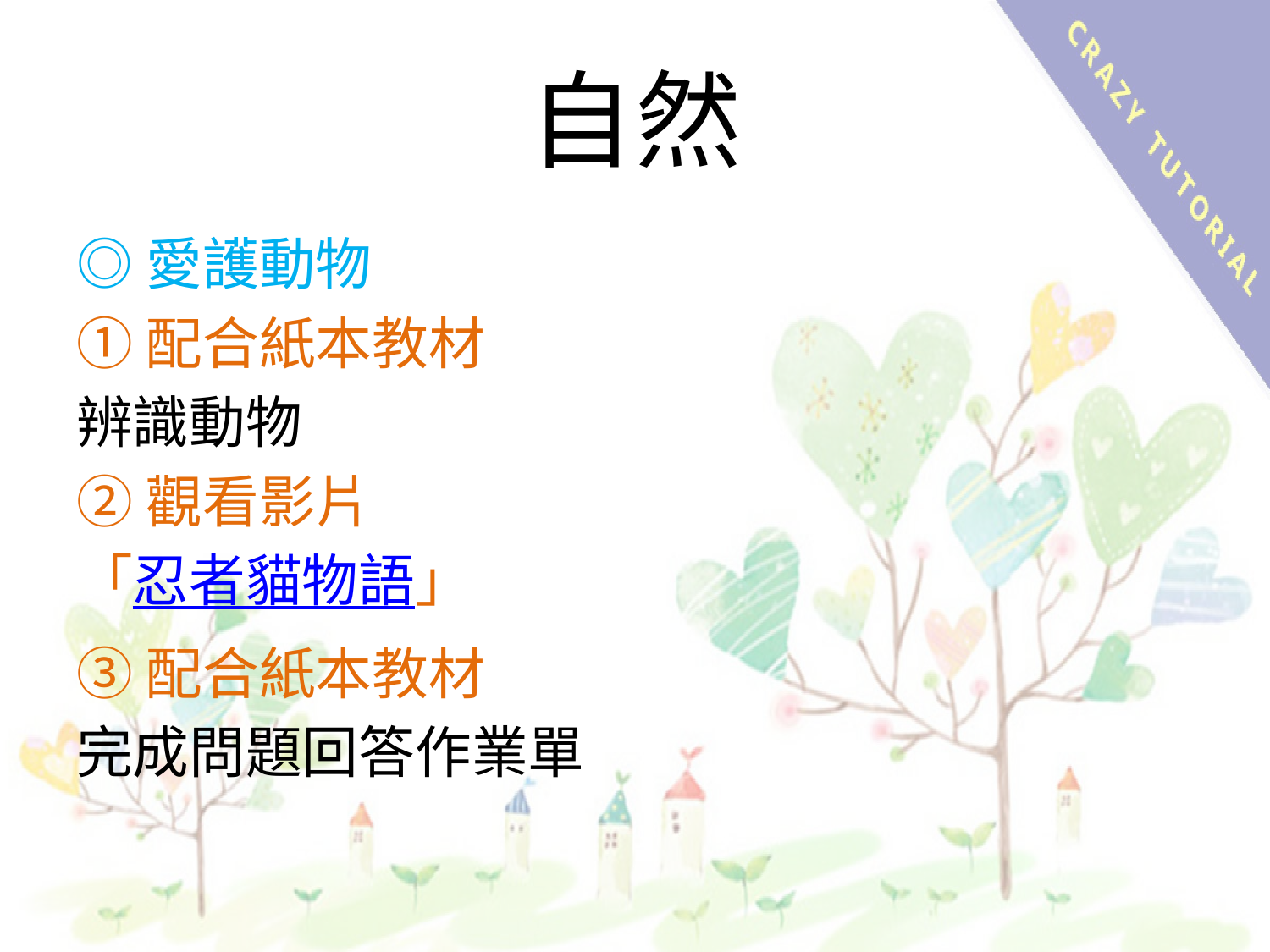

# 自然
◎愛護動物
①配合紙本教材
辨識動物
②觀看影片
「忍者貓物語」
③配合紙本教材
完成問題回答作業單